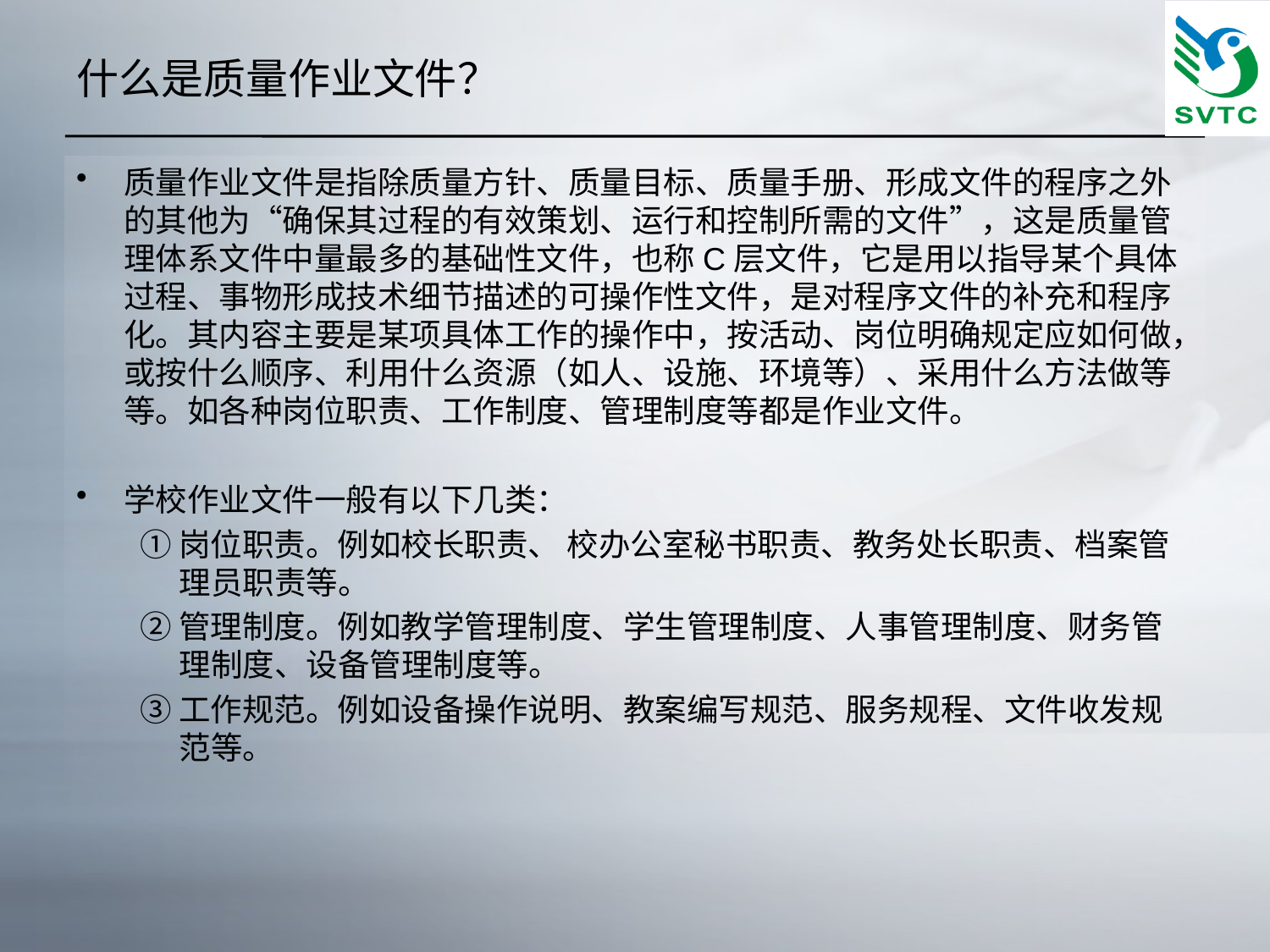

# 什么是质量作业文件？
质量作业文件是指除质量方针、质量目标、质量手册、形成文件的程序之外的其他为“确保其过程的有效策划、运行和控制所需的文件”，这是质量管理体系文件中量最多的基础性文件，也称C层文件，它是用以指导某个具体过程、事物形成技术细节描述的可操作性文件，是对程序文件的补充和程序化。其内容主要是某项具体工作的操作中，按活动、岗位明确规定应如何做，或按什么顺序、利用什么资源（如人、设施、环境等）、采用什么方法做等等。如各种岗位职责、工作制度、管理制度等都是作业文件。

学校作业文件一般有以下几类：
①岗位职责。例如校长职责、 校办公室秘书职责、教务处长职责、档案管理员职责等。
②管理制度。例如教学管理制度、学生管理制度、人事管理制度、财务管理制度、设备管理制度等。
③工作规范。例如设备操作说明、教案编写规范、服务规程、文件收发规范等。